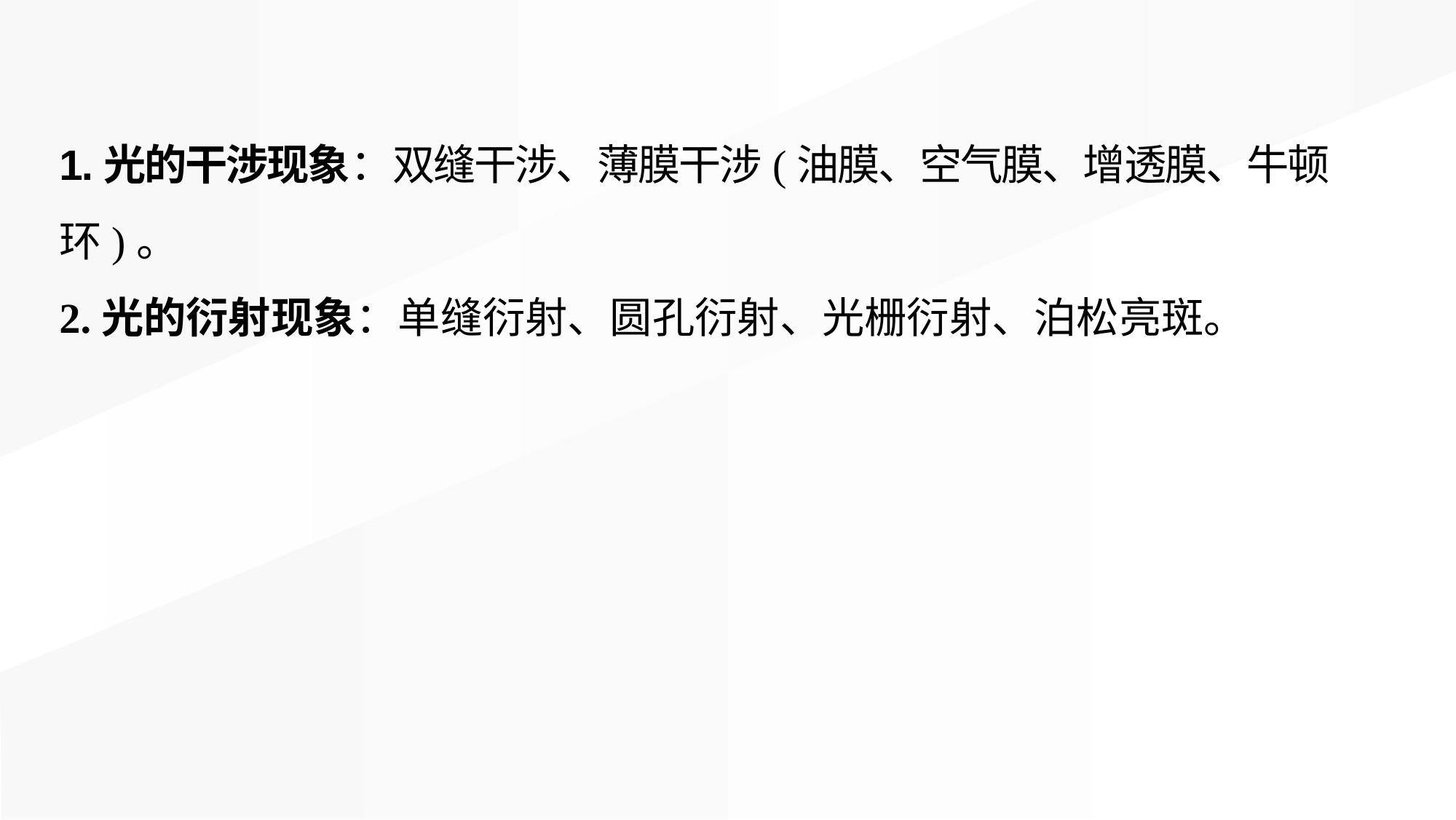

1.光的干涉现象：双缝干涉、薄膜干涉(油膜、空气膜、增透膜、牛顿环)。
2.光的衍射现象：单缝衍射、圆孔衍射、光栅衍射、泊松亮斑。